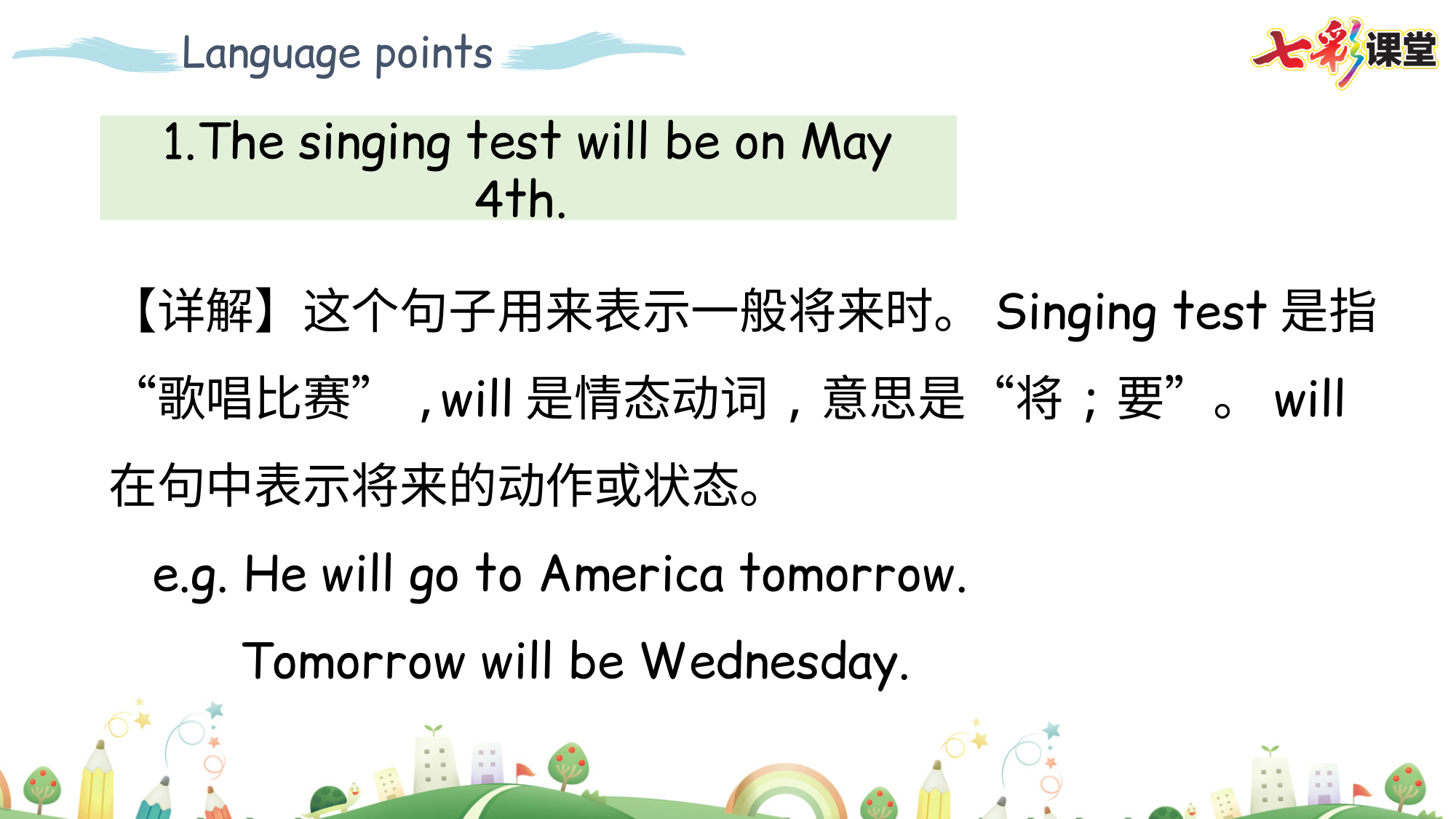

Language points

1.The singing test will be on May 4th.
【详解】这个句子用来表示一般将来时。Singing test是指“歌唱比赛”,will是情态动词,意思是“将;要”。will在句中表示将来的动作或状态。
   e.g. He will go to America tomorrow.
         Tomorrow will be Wednesday.